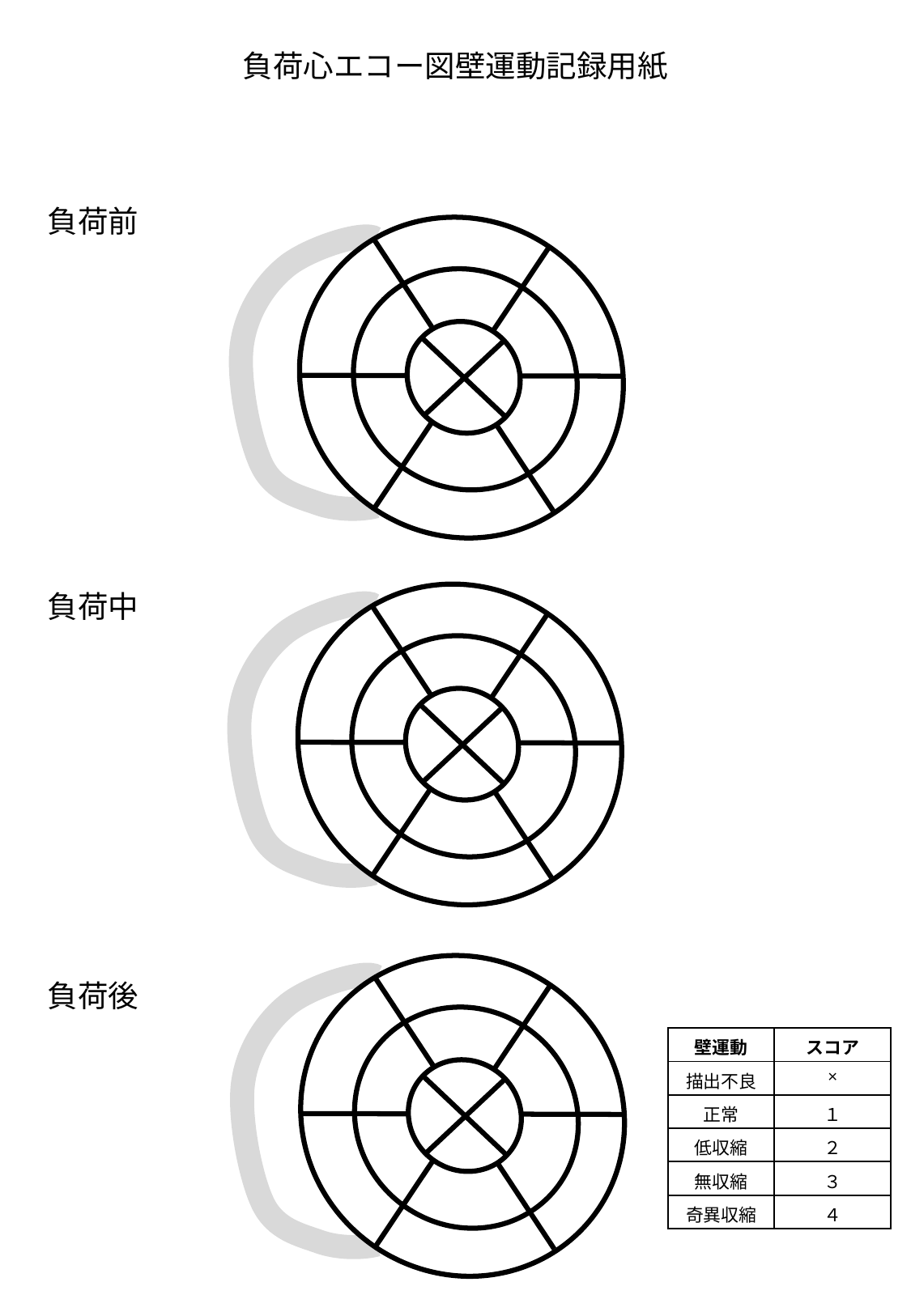

負荷心エコー図壁運動記録用紙
負荷前

負荷中

負荷後
| 壁運動 | スコア |
| --- | --- |
| 描出不良 | × |
| 正常 | １ |
| 低収縮 | ２ |
| 無収縮 | ３ |
| 奇異収縮 | ４ |